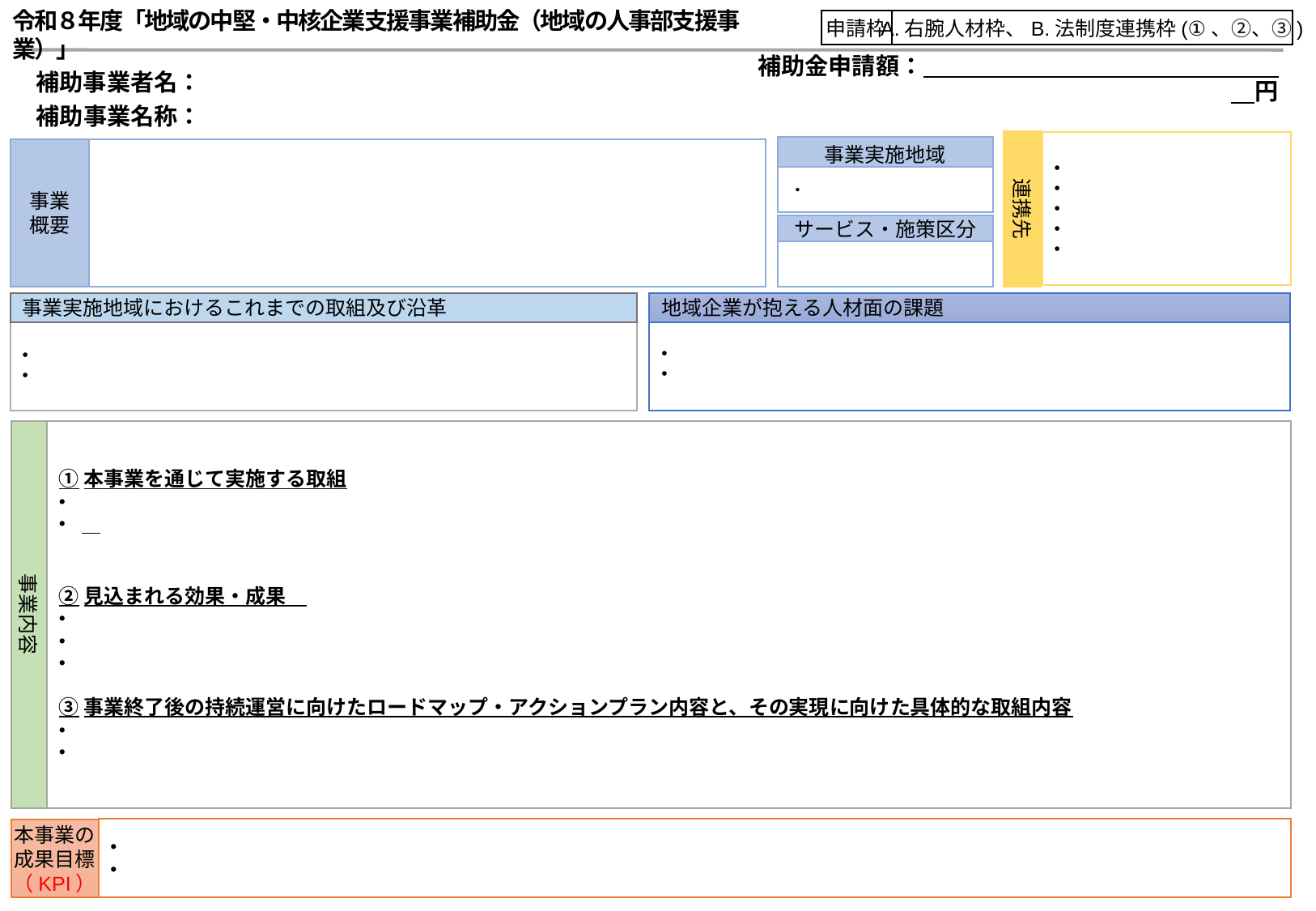

令和８年度「地域の中堅・中核企業支援事業補助金（地域の人事部支援事業）」
申請枠
A.右腕人材枠、B.法制度連携枠(①、②、③)
★本資料は採択後に公表を予定しています。公表可能な情報を記載ください。

★スライド４枚目以降の作成例を参考に記載してください。

本スライドには、「事業概要」をはじめ、事業計画書に記載している内容をもとに記載してください。
右上の「申請枠」は、該当する枠のみ残し、他の文字は削除してください。
「取組地域」については、本事業において取組を行う市町村名や地域名を記載してください。
「サービス・施策区分」については、事業計画書に記載している取組のうち、以下より該当するものを記載してください。
人材確保
人材育成
キャリア支援
「連携先」については、連携する自治体や地域機関の名称を全て記載してください。
［Ａ．右腕人材枠］に応募の場合は、「①本事業を通じて実施する取り組み」欄に幹部インターンシップ制度の概要も記載ください。
補助金申請額：　　　　　　　　　　　　　　　　円
補助事業者名：
補助事業名称：
連携先

事業実施地域
事業
概要

・
サービス・施策区分

地域企業が抱える人材面の課題
事業実施地域におけるこれまでの取組及び沿革

事業内容
①本事業を通じて実施する取組

②見込まれる効果・成果

③事業終了後の持続運営に向けたロードマップ・アクションプラン内容と、その実現に向けた具体的な取組内容

本事業の
成果目標
（KPI）